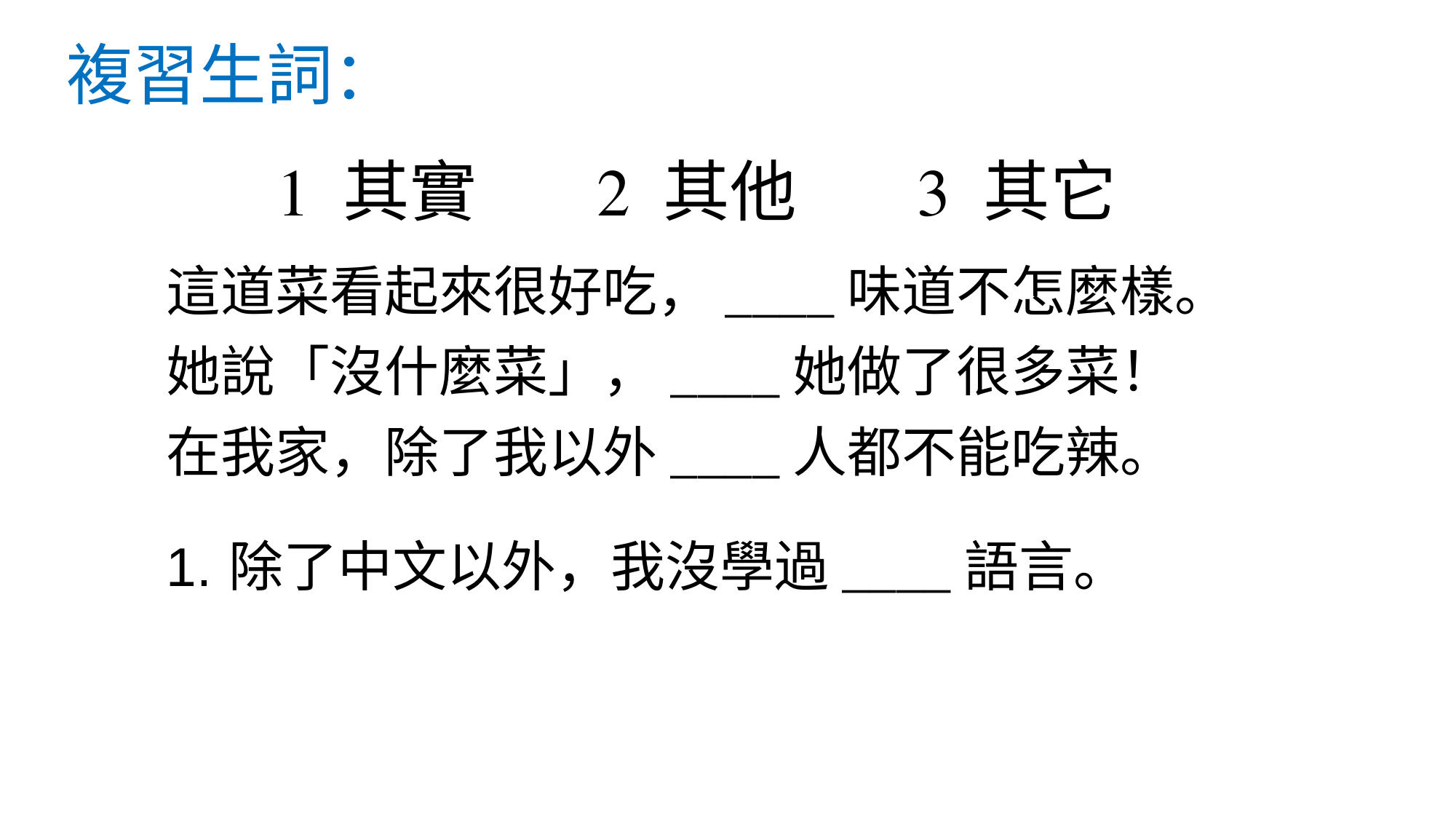

複習生詞：
# 1 其實       2 其他       3 其它
這道菜看起來很好吃，____味道不怎麼樣。
她說「沒什麼菜」，____她做了很多菜！
在我家，除了我以外____人都不能吃辣。
除了中文以外，我沒學過____語言。